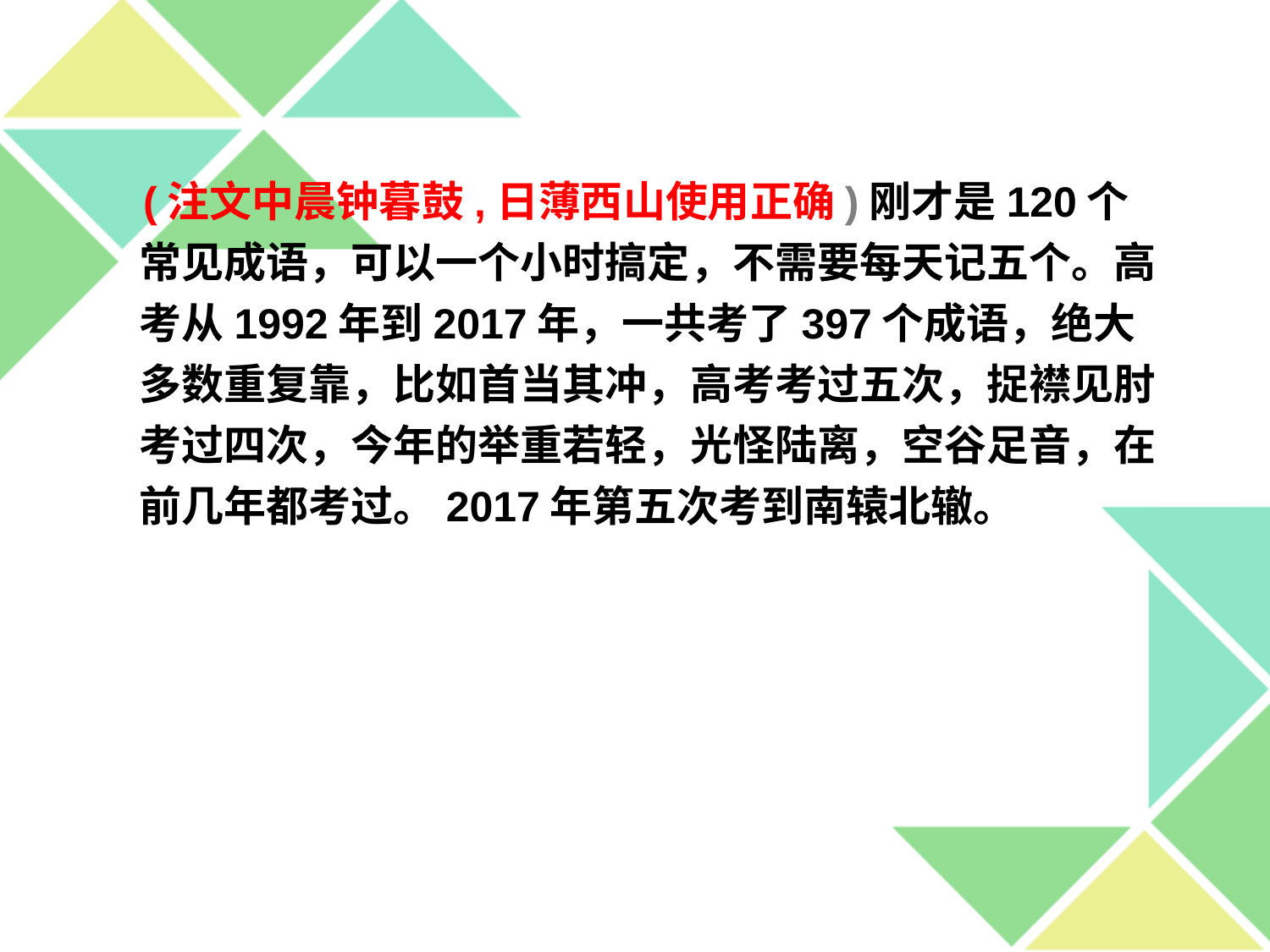

(注文中晨钟暮鼓,日薄西山使用正确)刚才是120个常见成语，可以一个小时搞定，不需要每天记五个。高考从1992年到2017年，一共考了397个成语，绝大多数重复靠，比如首当其冲，高考考过五次，捉襟见肘考过四次，今年的举重若轻，光怪陆离，空谷足音，在前几年都考过。2017年第五次考到南辕北辙。